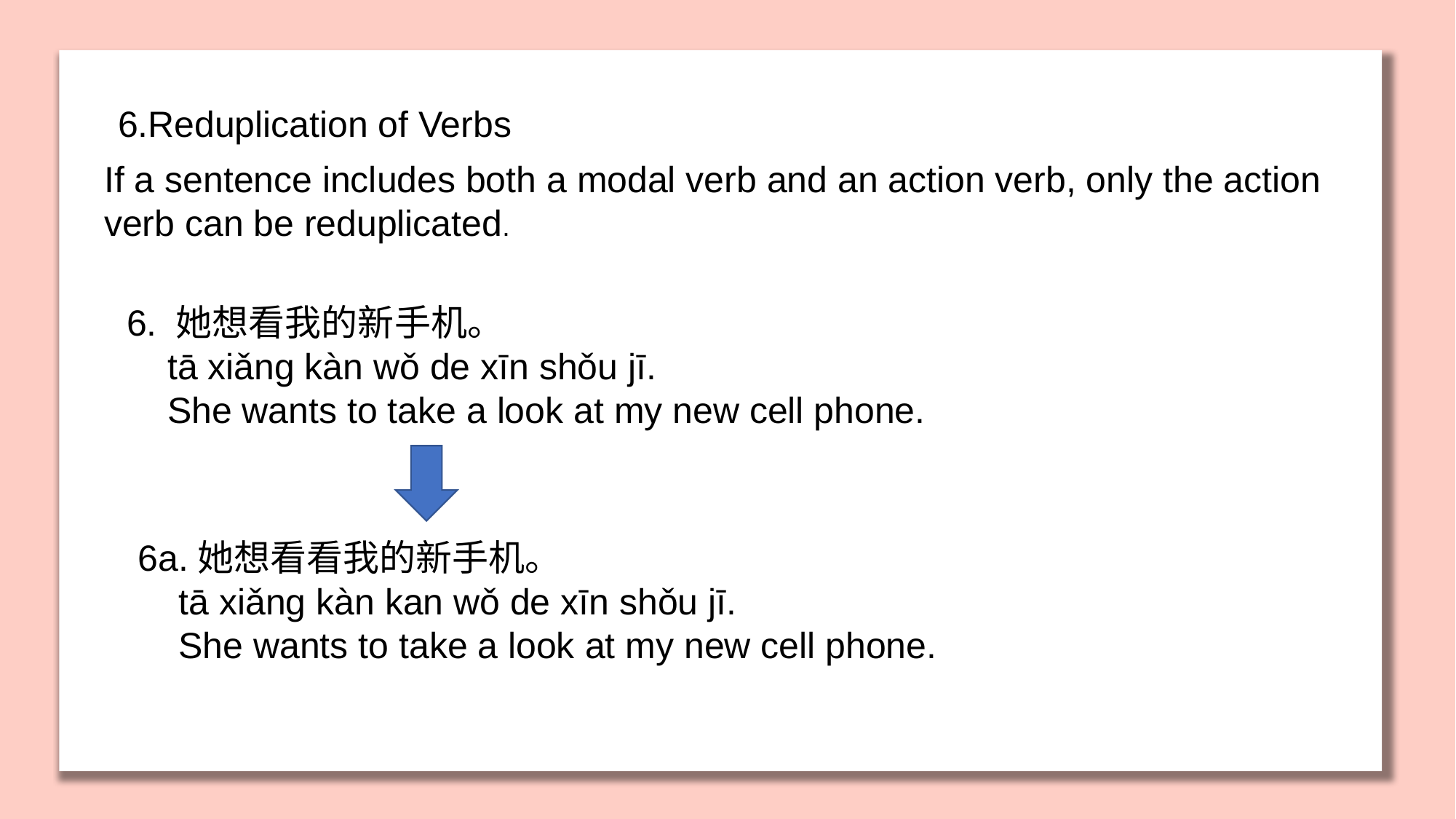

6.Reduplication of Verbs
If a sentence includes both a modal verb and an action verb, only the action verb can be reduplicated.
6. 她想看我的新手机。
    tā xiǎng kàn wǒ de xīn shǒu jī.
    She wants to take a look at my new cell phone.

6a.她想看看我的新手机。
    tā xiǎng kàn kan wǒ de xīn shǒu jī.
    She wants to take a look at my new cell phone.